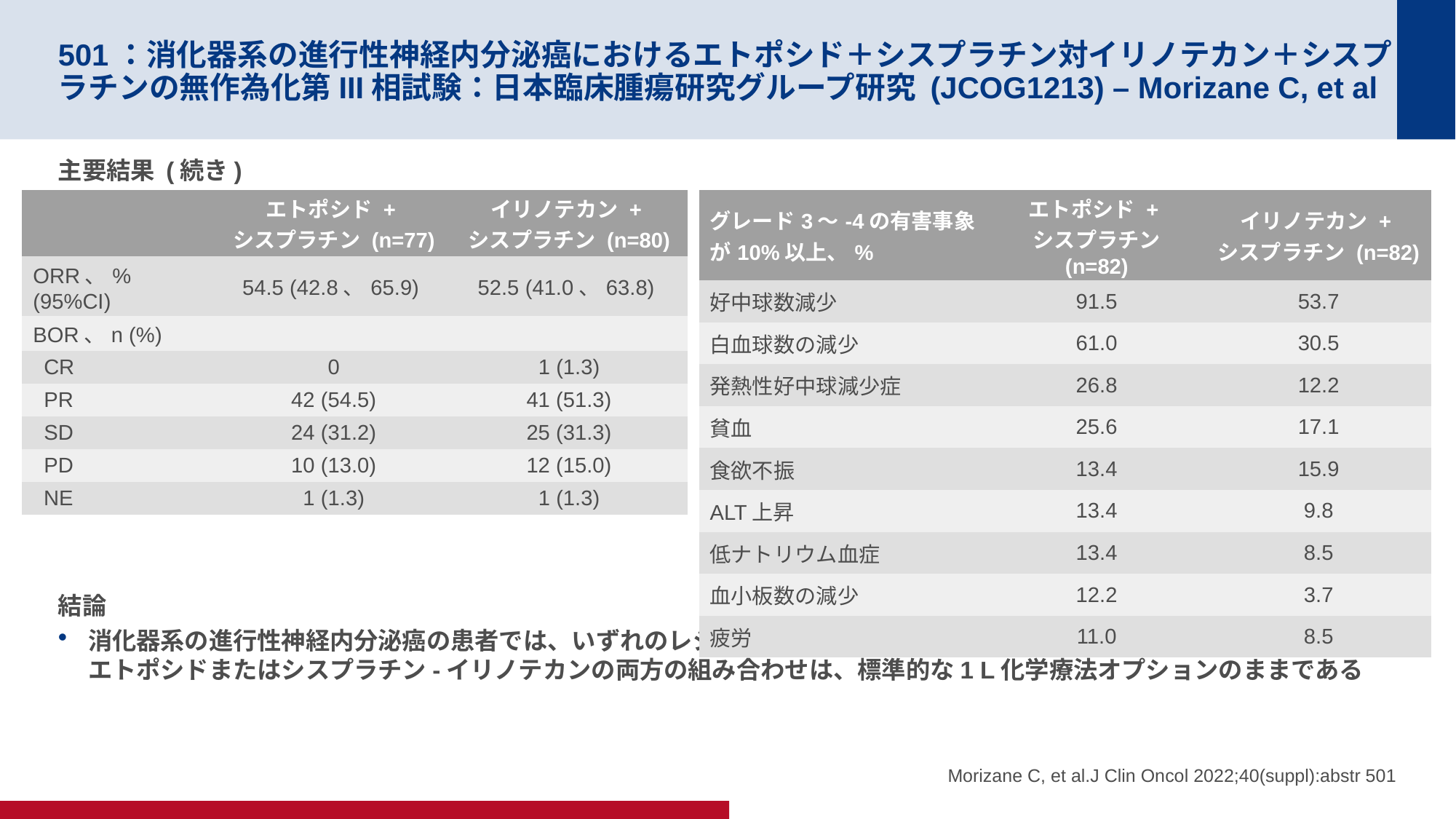

# 501：消化器系の進行性神経内分泌癌におけるエトポシド＋シスプラチン対イリノテカン＋シスプラチンの無作為化第III相試験：日本臨床腫瘍研究グループ研究 (JCOG1213) – Morizane C, et al
主要結果 (続き)
結論
消化器系の進行性神経内分泌癌の患者では、いずれのレジメンも優位性を証明することはできなかった。シスプラチン-エトポシドまたはシスプラチン-イリノテカンの両方の組み合わせは、標準的な1 L化学療法オプションのままである
|  | エトポシド + シスプラチン (n=77) | イリノテカン + シスプラチン (n=80) |
| --- | --- | --- |
| ORR、% (95%CI) | 54.5 (42.8、65.9) | 52.5 (41.0、63.8) |
| BOR、n (%) |  |  |
| CR | 0 | 1 (1.3) |
| PR | 42 (54.5) | 41 (51.3) |
| SD | 24 (31.2) | 25 (31.3) |
| PD | 10 (13.0) | 12 (15.0) |
| NE | 1 (1.3) | 1 (1.3) |
| グレード3～-4の有害事象が10%以上、% | エトポシド + シスプラチン (n=82) | イリノテカン + シスプラチン (n=82) |
| --- | --- | --- |
| 好中球数減少 | 91.5 | 53.7 |
| 白血球数の減少 | 61.0 | 30.5 |
| 発熱性好中球減少症 | 26.8 | 12.2 |
| 貧血 | 25.6 | 17.1 |
| 食欲不振 | 13.4 | 15.9 |
| ALT上昇 | 13.4 | 9.8 |
| 低ナトリウム血症 | 13.4 | 8.5 |
| 血小板数の減少 | 12.2 | 3.7 |
| 疲労 | 11.0 | 8.5 |
Morizane C, et al.J Clin Oncol 2022;40(suppl):abstr 501